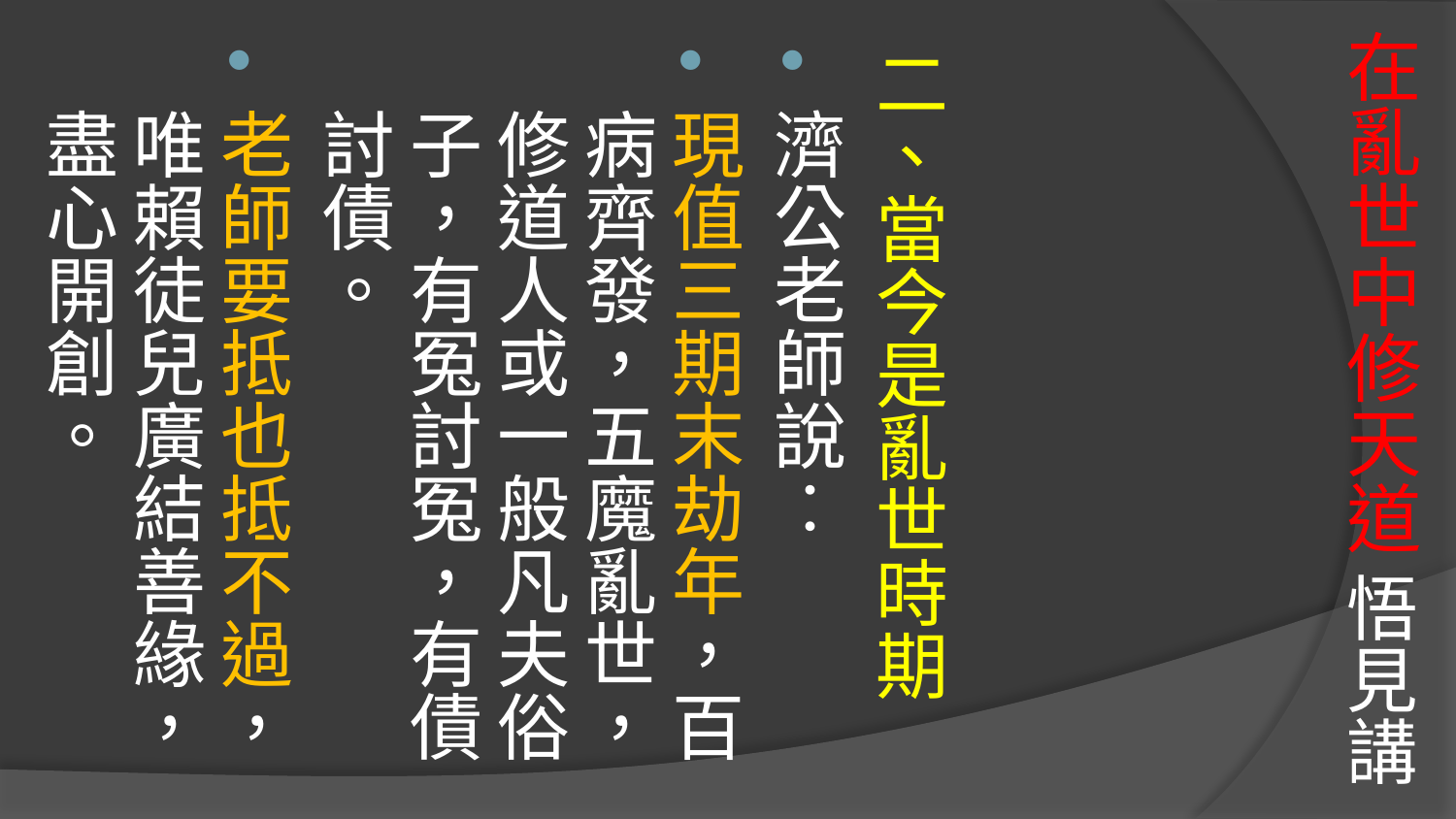

# 在亂世中修天道 悟見講
二、當今是亂世時期
濟公老師說︰
現值三期末劫年，百病齊發，五魔亂世，修道人或一般凡夫俗子，有冤討冤，有債討債。
老師要抵也抵不過，唯賴徒兒廣結善緣，盡心開創。